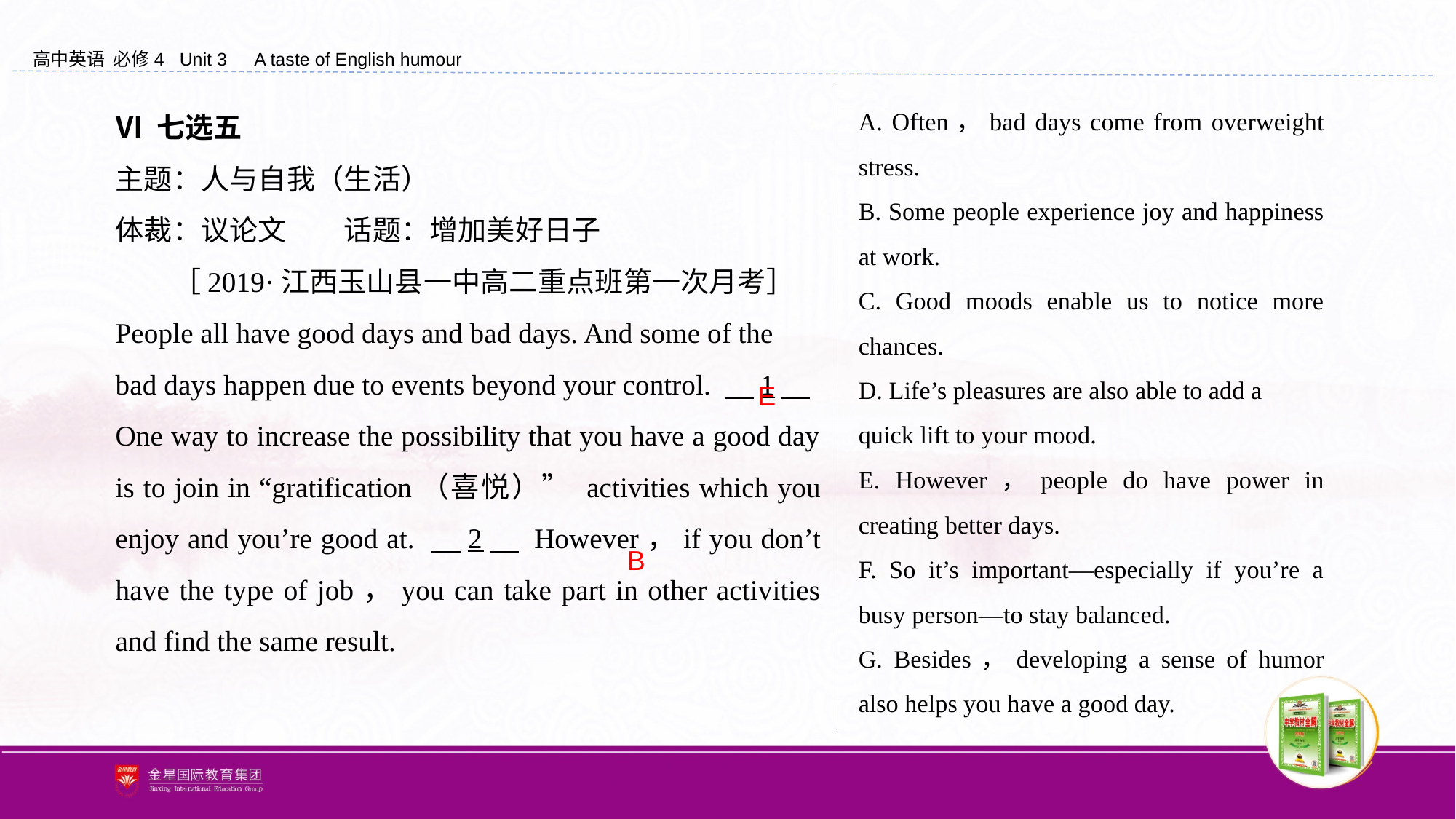

A. Often，bad days come from overweight stress.
B. Some people experience joy and happiness at work.
C. Good moods enable us to notice more chances.
D. Life’s pleasures are also able to add a quick lift to your mood.
E. However，people do have power in creating better days.
F. So it’s important—especially if you’re a busy person—to stay balanced.
G. Besides，developing a sense of humor also helps you have a good day.
Ⅵ 七选五
主题：人与自我（生活）
体裁：议论文　　话题：增加美好日子
　　［2019·江西玉山县一中高二重点班第一次月考］
People all have good days and bad days. And some of the
bad days happen due to events beyond your control. 　1
One way to increase the possibility that you have a good day is to join in “gratification（喜悦）” activities which you enjoy and you’re good at. 　2　 However，if you don’t have the type of job，you can take part in other activities and find the same result.
E
B